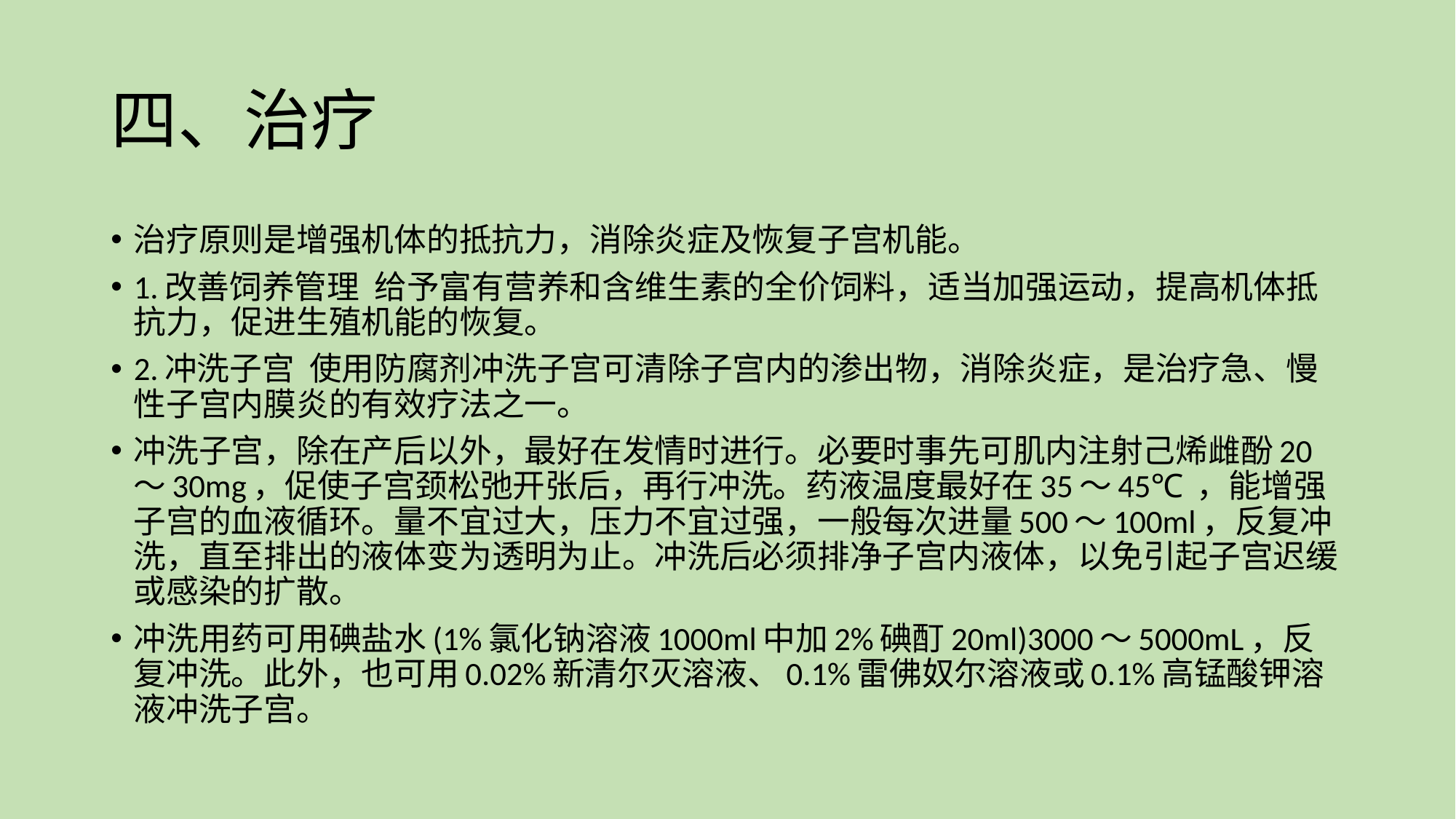

# 四、治疗
治疗原则是增强机体的抵抗力，消除炎症及恢复子宫机能。
1.改善饲养管理  给予富有营养和含维生素的全价饲料，适当加强运动，提高机体抵抗力，促进生殖机能的恢复。
2.冲洗子宫  使用防腐剂冲洗子宫可清除子宫内的渗出物，消除炎症，是治疗急、慢性子宫内膜炎的有效疗法之一。
冲洗子宫，除在产后以外，最好在发情时进行。必要时事先可肌内注射己烯雌酚20～30mg，促使子宫颈松弛开张后，再行冲洗。药液温度最好在35～45℃ ，能增强子宫的血液循环。量不宜过大，压力不宜过强，一般每次进量500～100ml，反复冲洗，直至排出的液体变为透明为止。冲洗后必须排净子宫内液体，以免引起子宫迟缓或感染的扩散。
冲洗用药可用碘盐水(1%氯化钠溶液1000ml中加2%碘酊20ml)3000～5000mL，反复冲洗。此外，也可用0.02%新清尔灭溶液、0.1%雷佛奴尔溶液或0.1%高锰酸钾溶液冲洗子宫。